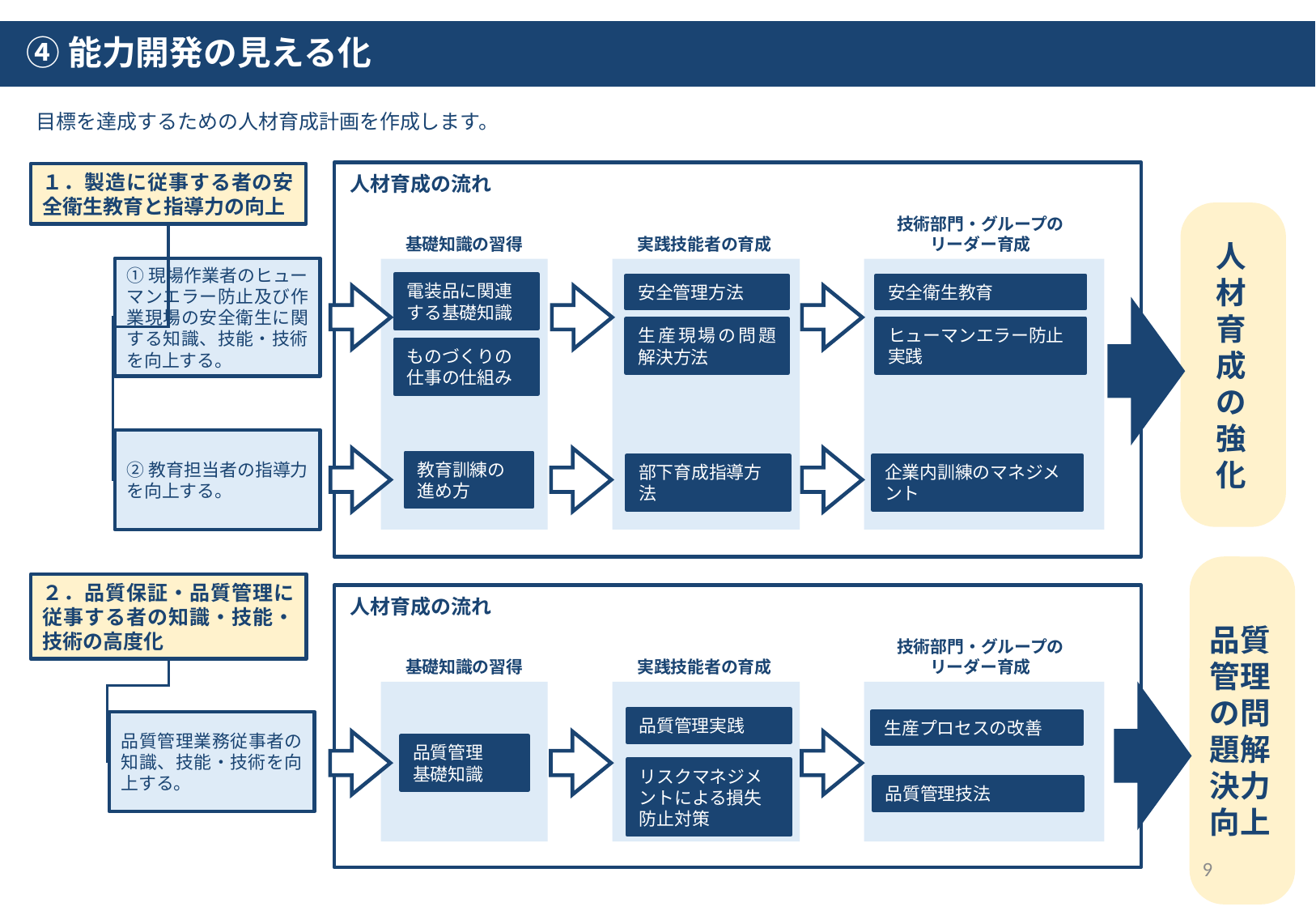

④能力開発の見える化
　目標を達成するための人材育成計画を作成します。
１．製造に従事する者の安全衛生教育と指導力の向上

人材育成の流れ

人材育成の強化
技術部門・グループの
リーダー育成
実践技能者の育成
基礎知識の習得
①現場作業者のヒューマンエラー防止及び作業現場の安全衛生に関する知識、技能・技術を向上する。
電装品に関連する基礎知識
安全管理方法
安全衛生教育
ヒューマンエラー防止実践
生産現場の問題解決方法

ものづくりの仕事の仕組み
②教育担当者の指導力を向上する。

教育訓練の進め方
企業内訓練のマネジメント
部下育成指導方法

品質管理の問題解決力向上
２．品質保証・品質管理に従事する者の知識・技能・技術の高度化

人材育成の流れ
技術部門・グループの
リーダー育成
実践技能者の育成
基礎知識の習得

品質管理実践
リスクマネジメントによる損失防止対策
品質管理技法

品質管理
基礎知識
生産プロセスの改善
品質管理業務従事者の知識、技能・技術を向上する。
9